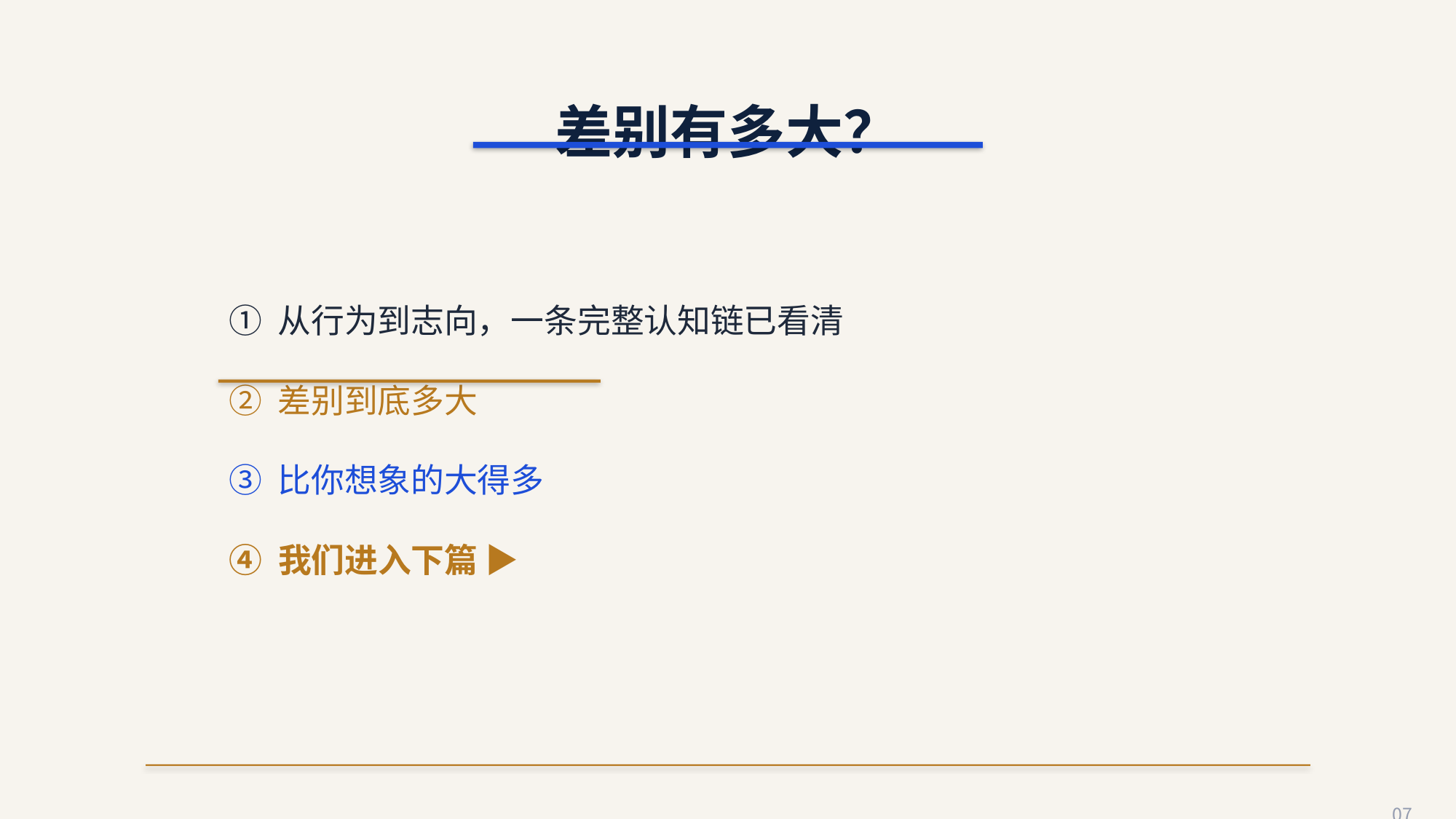

差别有多大？

① 从行为到志向，一条完整认知链已看清
② 差别到底多大
③ 比你想象的大得多
④ 我们进入下篇 ▶

07